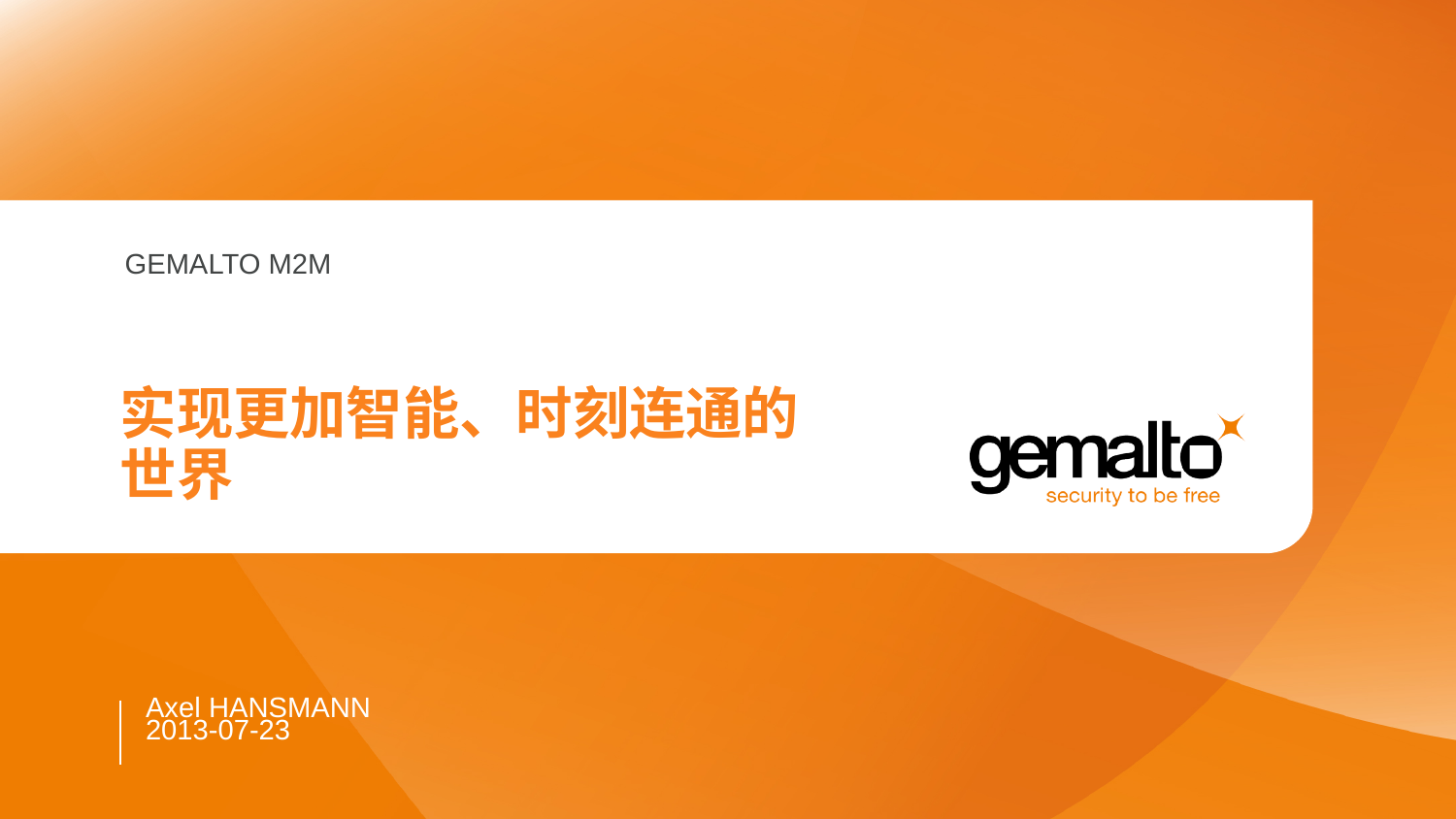

# 实现更加智能、时刻连通的世界
GEMALTO M2M
Axel HANSMANN
2013-07-23